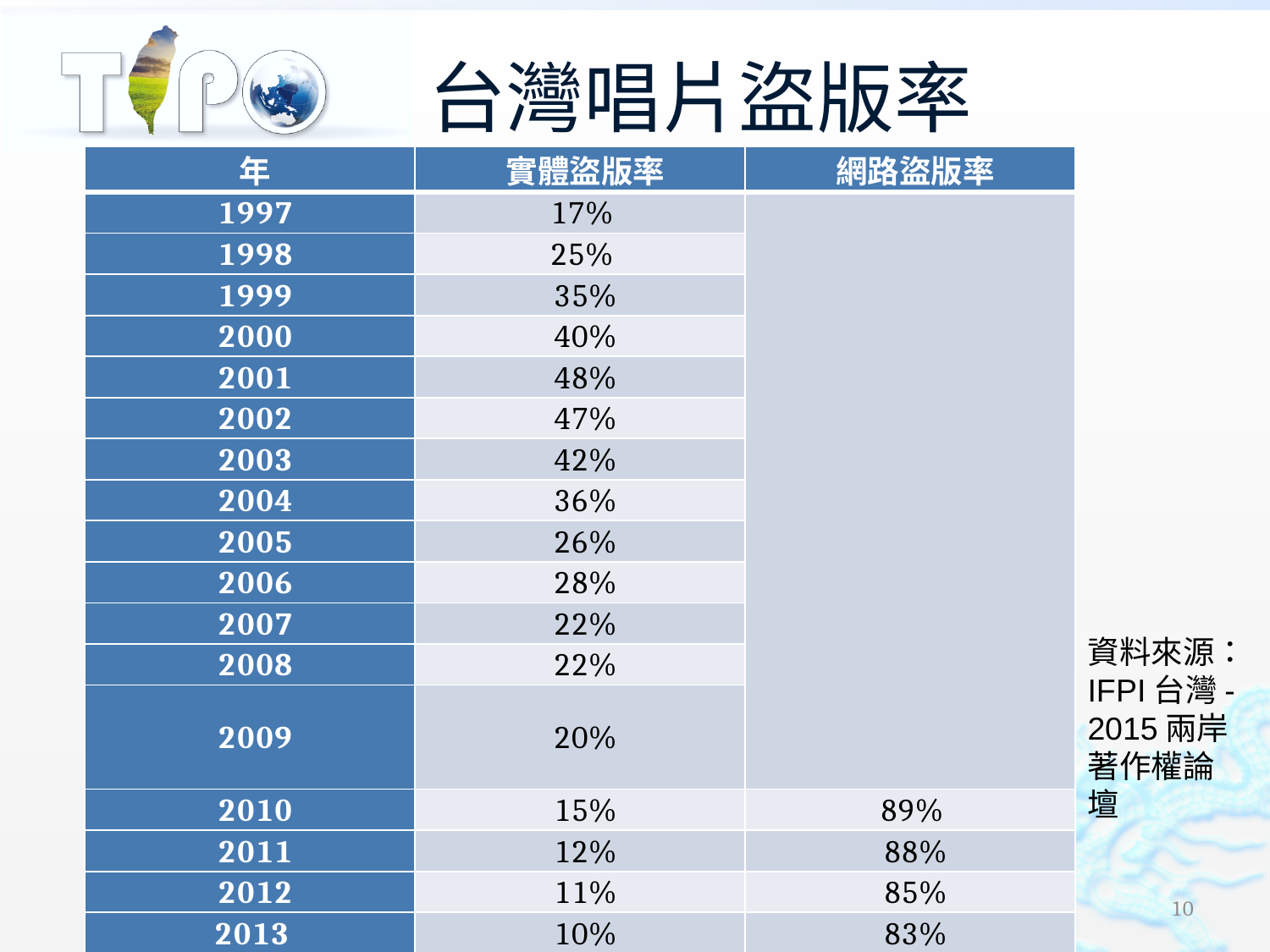

# 台灣唱片盜版率
| 年 | 實體盜版率 | 網路盜版率 |
| --- | --- | --- |
| 1997 | 17% |  |
| 1998 | 25% |  |
| 1999 | 35% |  |
| 2000 | 40% |  |
| 2001 | 48% |  |
| 2002 | 47% |  |
| 2003 | 42% |  |
| 2004 | 36% |  |
| 2005 | 26% |  |
| 2006 | 28% |  |
| 2007 | 22% |  |
| 2008 | 22% |  |
| 2009 | 20% |  |
| 2010 | 15% | 89% |
| 2011 | 12% | 88% |
| 2012 | 11% | 85% |
| 2013 | 10% | 83% |
| 2014 | 9% | 85% |
資料來源：IFPI台灣-2015兩岸著作權論壇
10